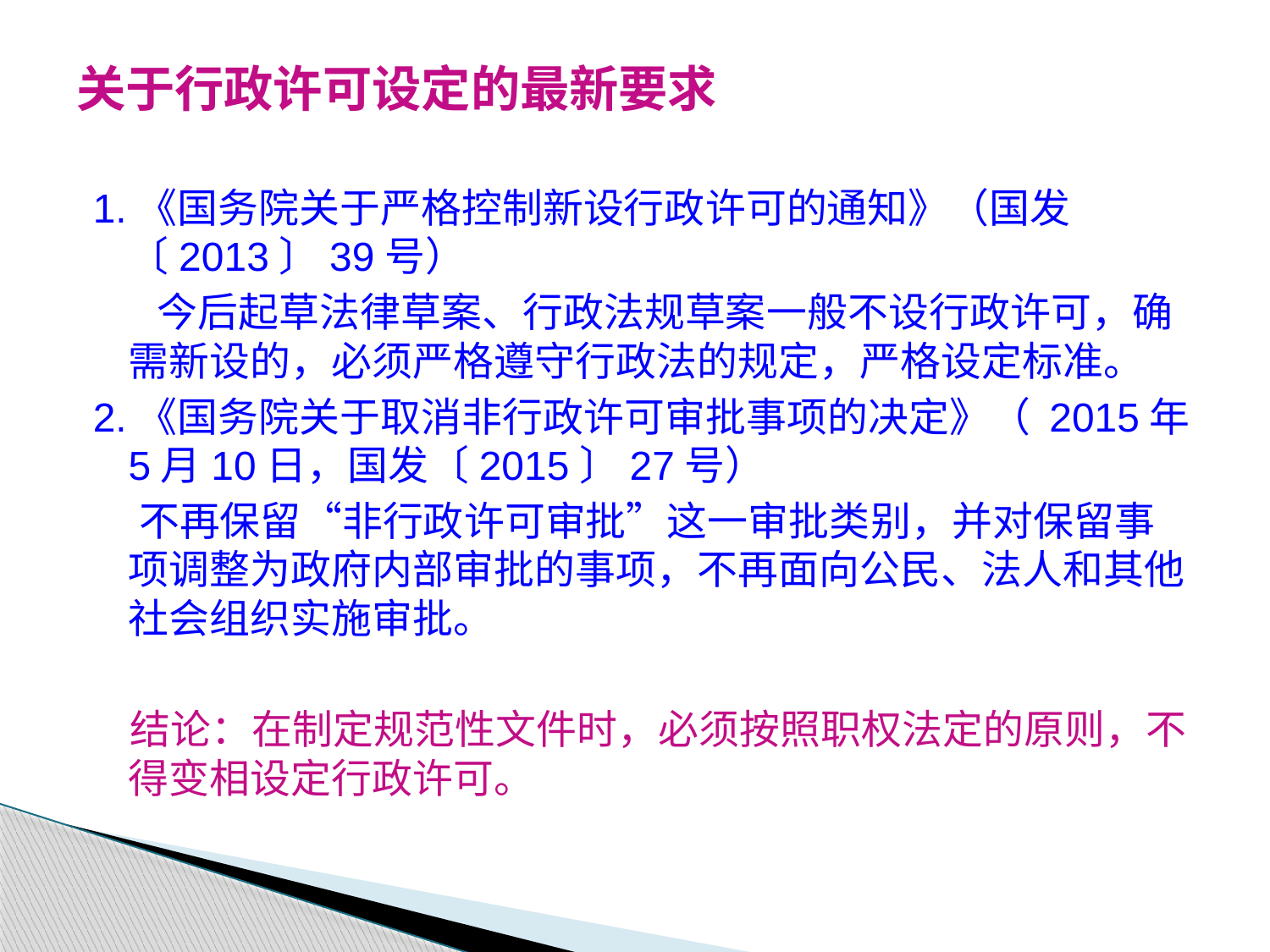

关于行政许可设定的最新要求
1.《国务院关于严格控制新设行政许可的通知》（国发〔2013〕39号）
      今后起草法律草案、行政法规草案一般不设行政许可，确需新设的，必须严格遵守行政法的规定，严格设定标准。
2.《国务院关于取消非行政许可审批事项的决定》（ 2015年5月10日，国发〔2015〕27号）
    不再保留“非行政许可审批”这一审批类别，并对保留事项调整为政府内部审批的事项，不再面向公民、法人和其他社会组织实施审批。

   结论：在制定规范性文件时，必须按照职权法定的原则，不得变相设定行政许可。